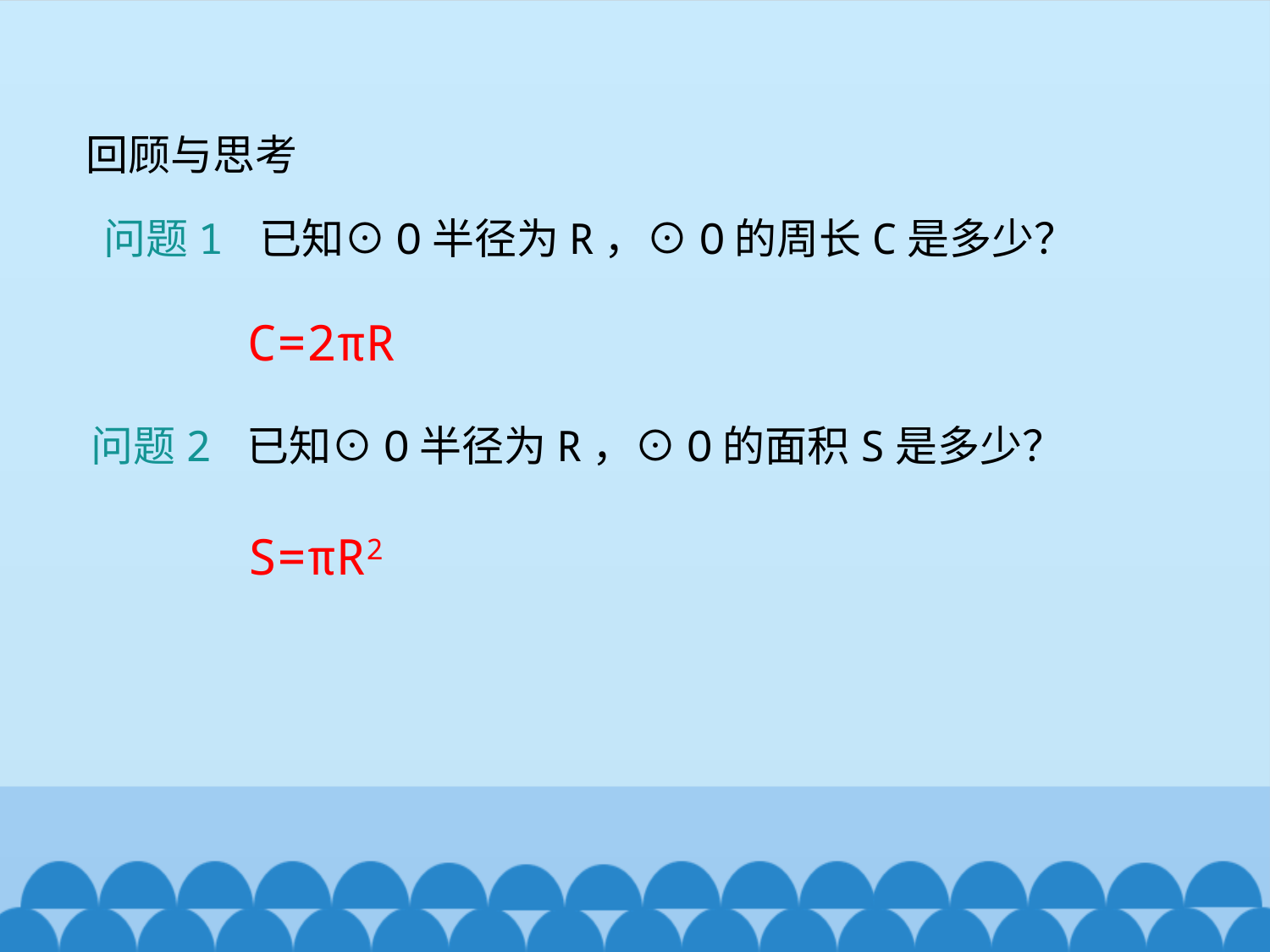

回顾与思考
问题1 已知⊙O半径为R，⊙O的周长C是多少？
C=2πR
问题2 已知⊙O半径为R，⊙O的面积S是多少？
S=πR2